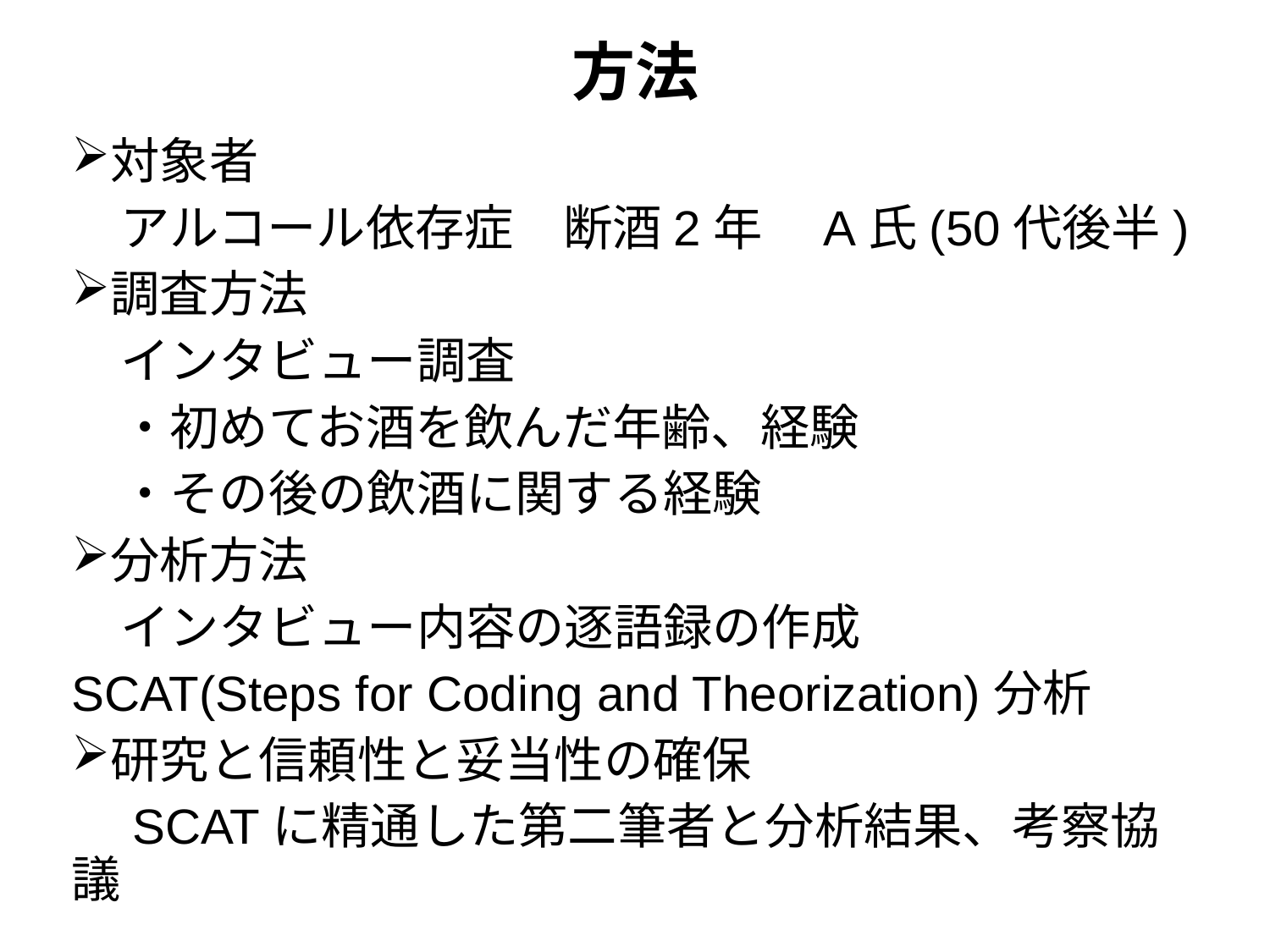

# 方法
対象者
　アルコール依存症　断酒2年　A氏(50代後半)
調査方法
　インタビュー調査
　・初めてお酒を飲んだ年齢、経験
　・その後の飲酒に関する経験
分析方法
　インタビュー内容の逐語録の作成
SCAT(Steps for Coding and Theorization)分析
研究と信頼性と妥当性の確保
　SCATに精通した第二筆者と分析結果、考察協議